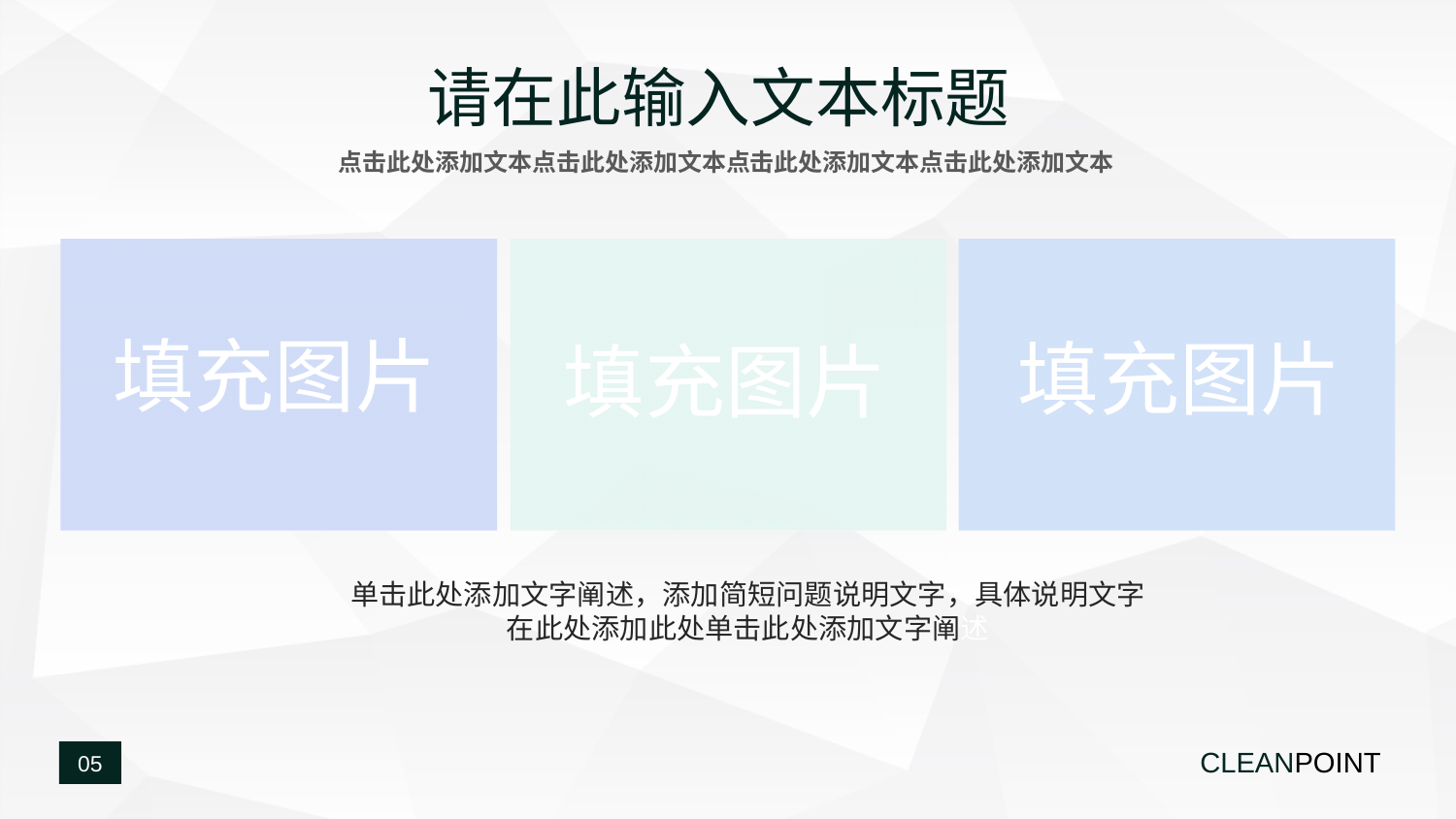

请在此输入文本标题
点击此处添加文本点击此处添加文本点击此处添加文本点击此处添加文本

填充图片
填充图片
填充图片
单击此处添加文字阐述，添加简短问题说明文字，具体说明文字在此处添加此处单击此处添加文字阐述
CLEANPOINT
05